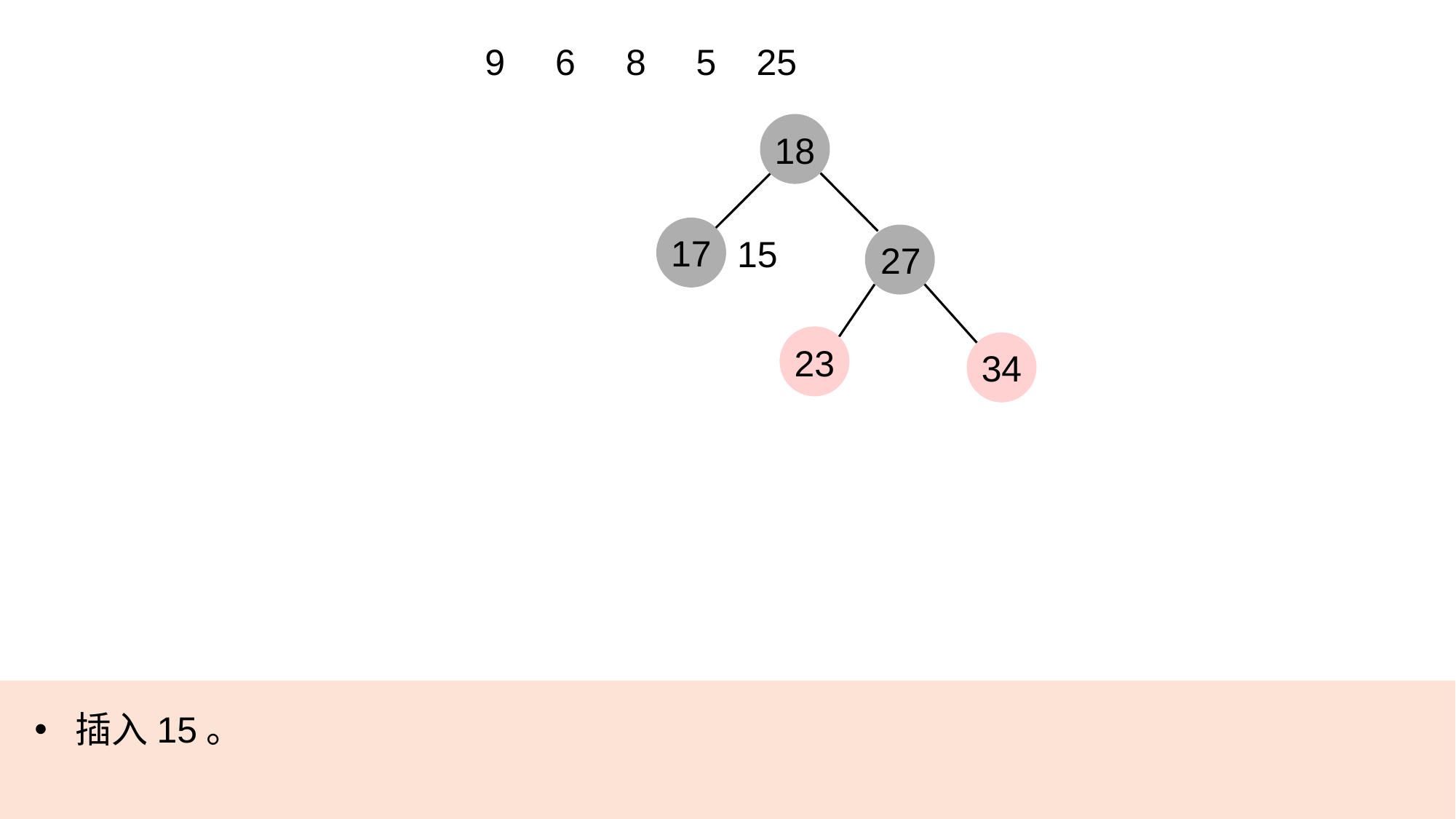

9
6
8
5
25

18

17
15
27

23
34

插入15。